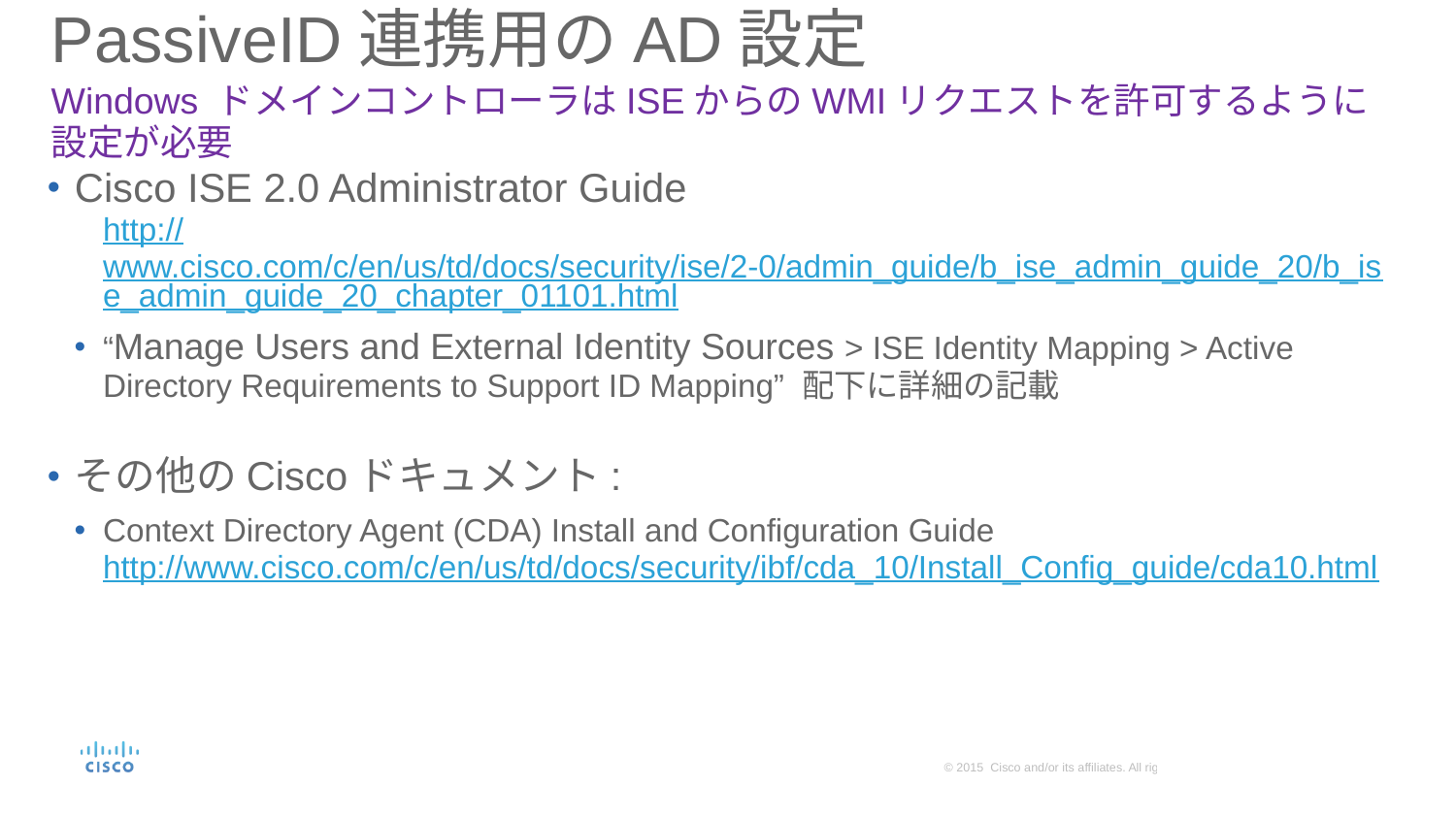

# PassiveID連携用のAD設定
Windows ドメインコントローラはISEからのWMIリクエストを許可するように設定が必要
Cisco ISE 2.0 Administrator Guide
http://www.cisco.com/c/en/us/td/docs/security/ise/2-0/admin_guide/b_ise_admin_guide_20/b_ise_admin_guide_20_chapter_01101.html
“Manage Users and External Identity Sources > ISE Identity Mapping > Active Directory Requirements to Support ID Mapping” 配下に詳細の記載
その他のCiscoドキュメント:
Context Directory Agent (CDA) Install and Configuration Guide
http://www.cisco.com/c/en/us/td/docs/security/ibf/cda_10/Install_Config_guide/cda10.html